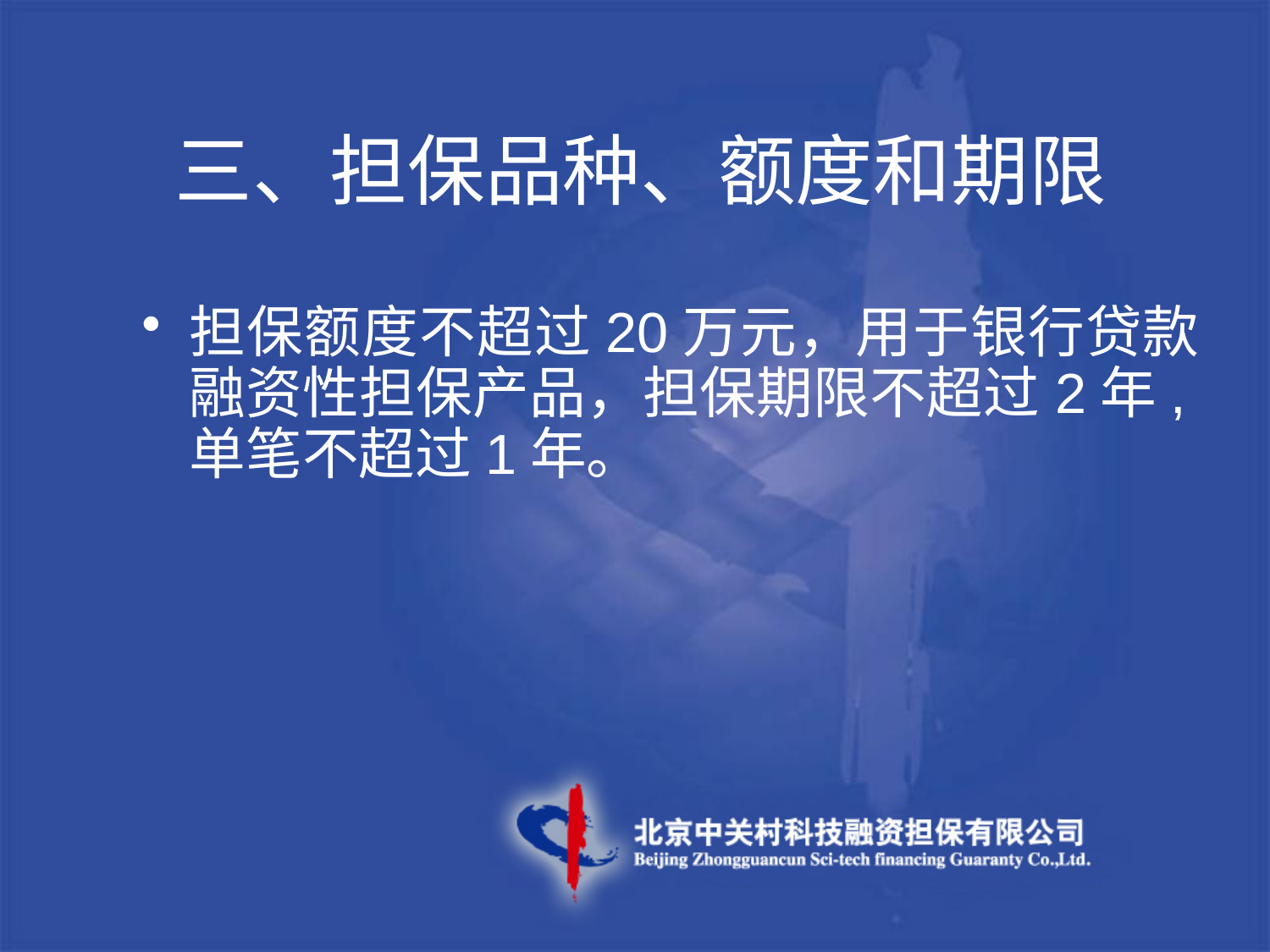

# 三、担保品种、额度和期限
担保额度不超过20万元，用于银行贷款融资性担保产品，担保期限不超过2年,单笔不超过1年。